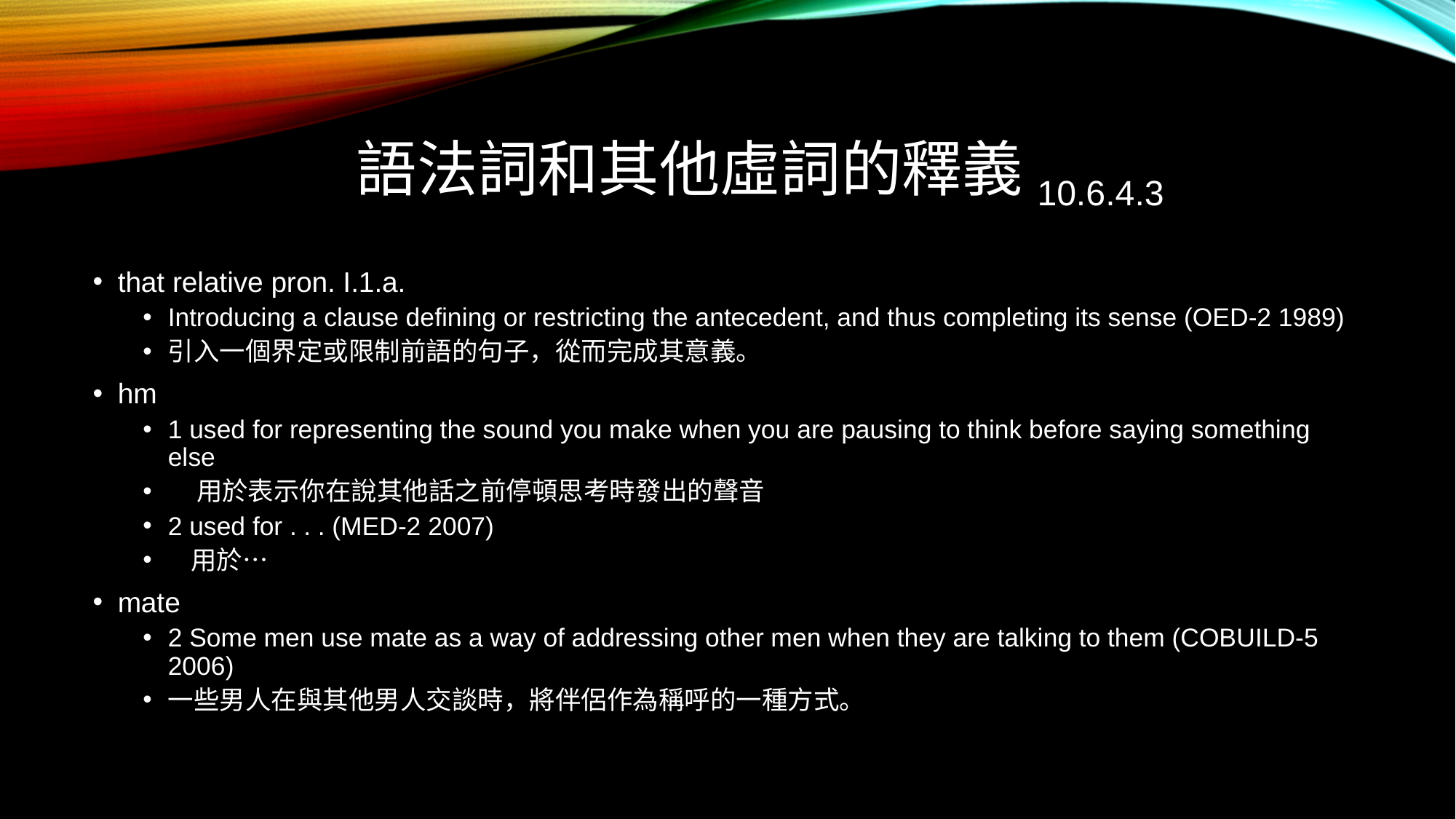

# 語法詞和其他虛詞的釋義10.6.4.3
that relative pron. I.1.a.
Introducing a clause deﬁning or restricting the antecedent, and thus completing its sense (OED-2 1989)
引入一個界定或限制前語的句子，從而完成其意義。
hm
1 used for representing the sound you make when you are pausing to think before saying something else
    用於表示你在說其他話之前停頓思考時發出的聲音
2 used for . . . (MED-2 2007)
   用於…
mate
2 Some men use mate as a way of addressing other men when they are talking to them (COBUILD-5 2006)
一些男人在與其他男人交談時，將伴侶作為稱呼的一種方式。